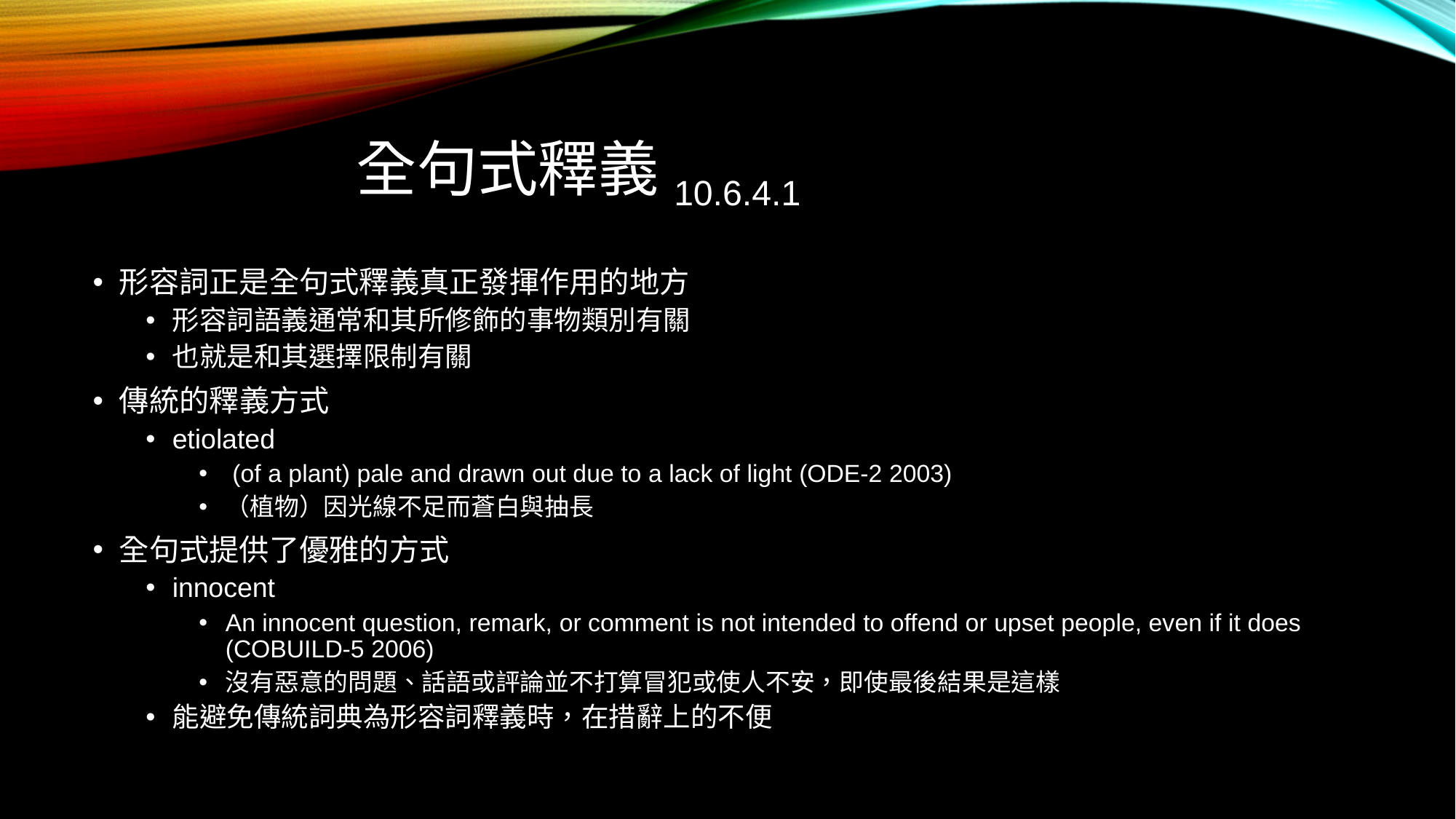

# 全句式釋義10.6.4.1
形容詞正是全句式釋義真正發揮作用的地方
形容詞語義通常和其所修飾的事物類別有關
也就是和其選擇限制有關
傳統的釋義方式
etiolated
 (of a plant) pale and drawn out due to a lack of light (ODE-2 2003)
（植物）因光線不足而蒼白與抽長
全句式提供了優雅的方式
innocent
An innocent question, remark, or comment is not intended to offend or upset people, even if it does (COBUILD-5 2006)
沒有惡意的問題、話語或評論並不打算冒犯或使人不安，即使最後結果是這樣
能避免傳統詞典為形容詞釋義時，在措辭上的不便